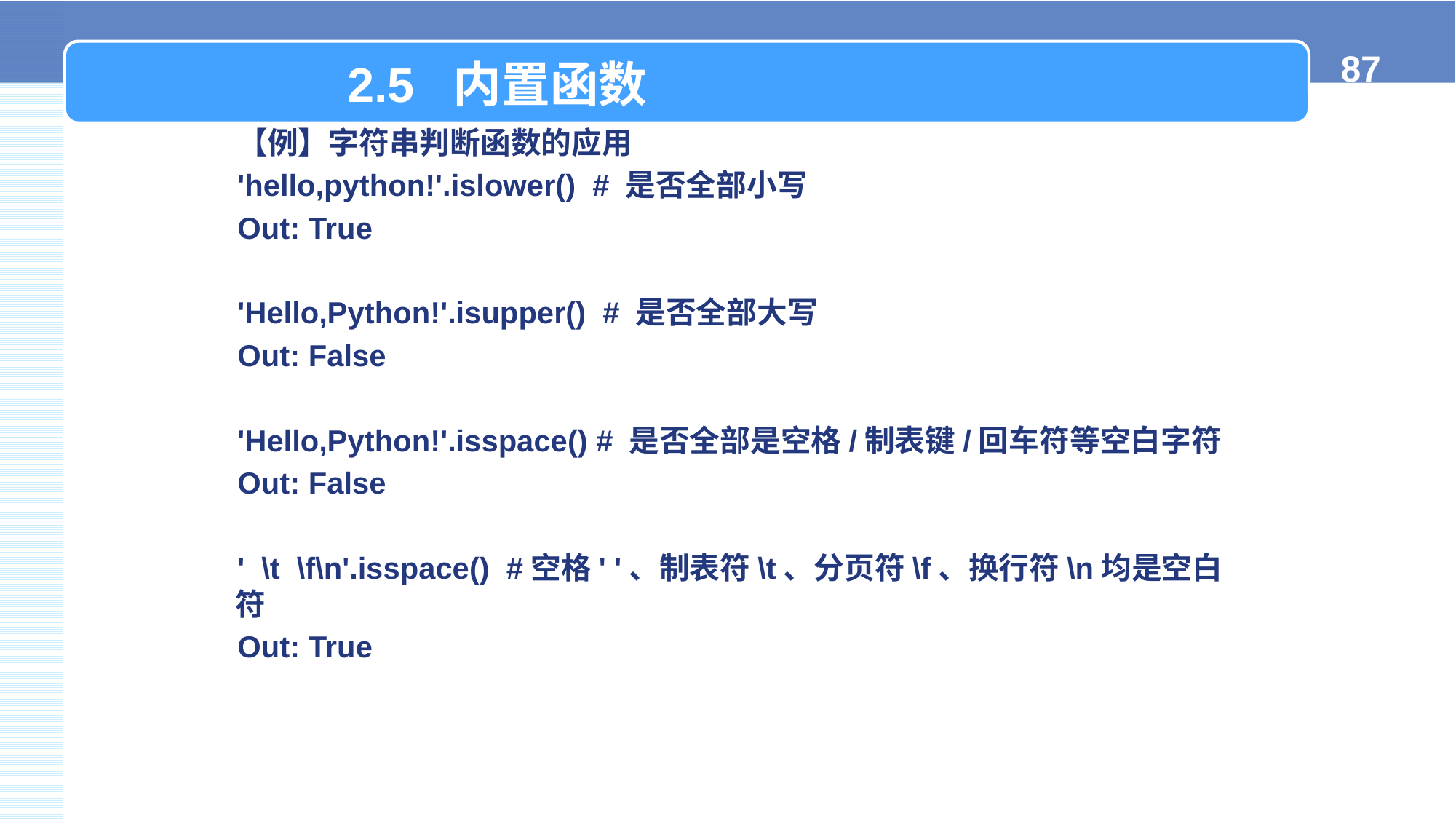

2.5  内置函数
【例】字符串判断函数的应用
'hello,python!'.islower()  # 是否全部小写
Out: True

'Hello,Python!'.isupper()  # 是否全部大写
Out: False

'Hello,Python!'.isspace() # 是否全部是空格/制表键/回车符等空白字符
Out: False

'  \t  \f\n'.isspace()  #空格' '、制表符\t、分页符\f、换行符\n均是空白符
Out: True